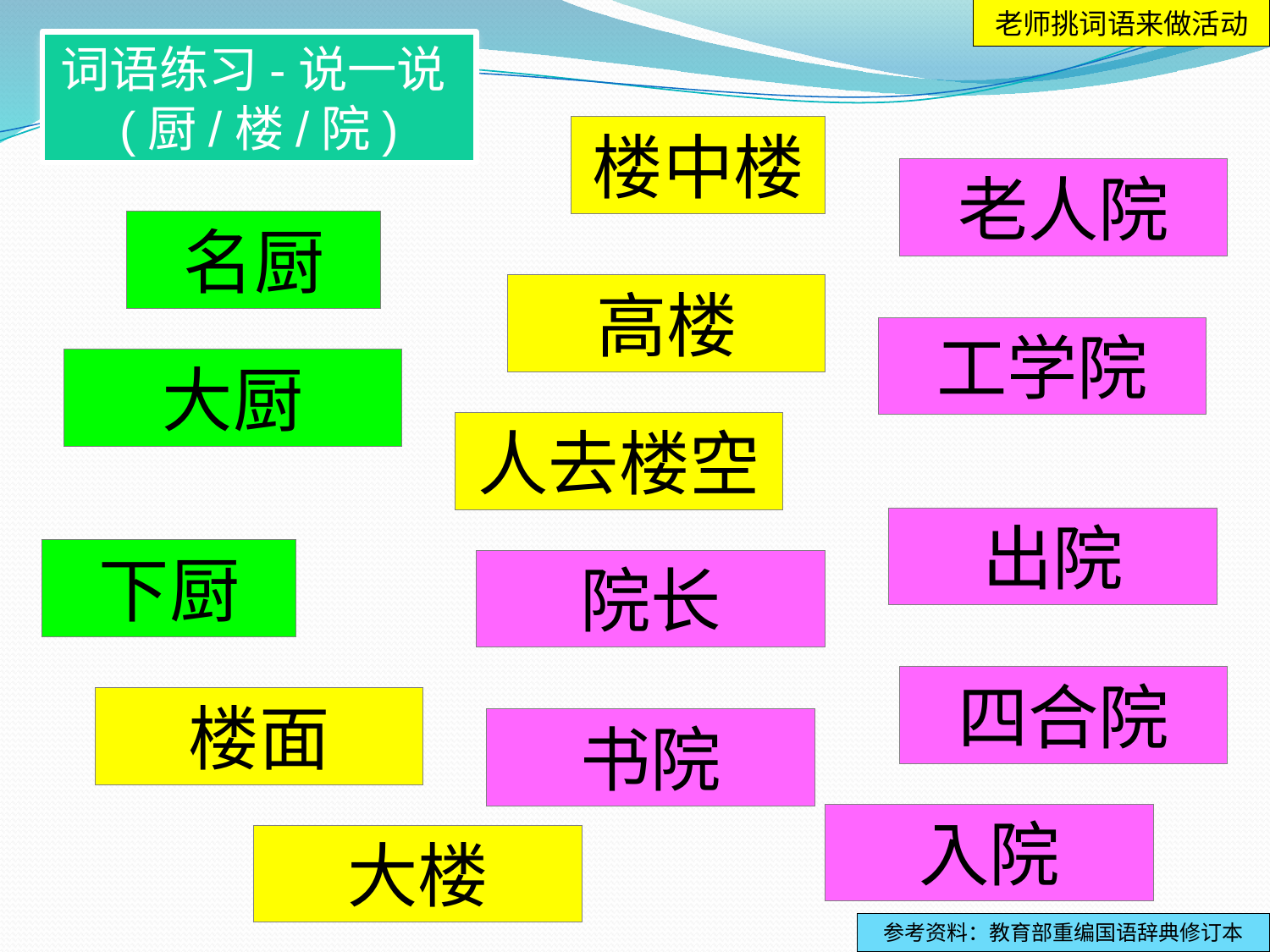

老师挑词语来做活动
词语练习-说一说(厨/楼/院)
楼中楼
老人院
名厨
高楼
工学院
大厨
人去楼空
出院
下厨
院长
四合院
楼面
书院
入院
大楼
参考资料：教育部重编国语辞典修订本